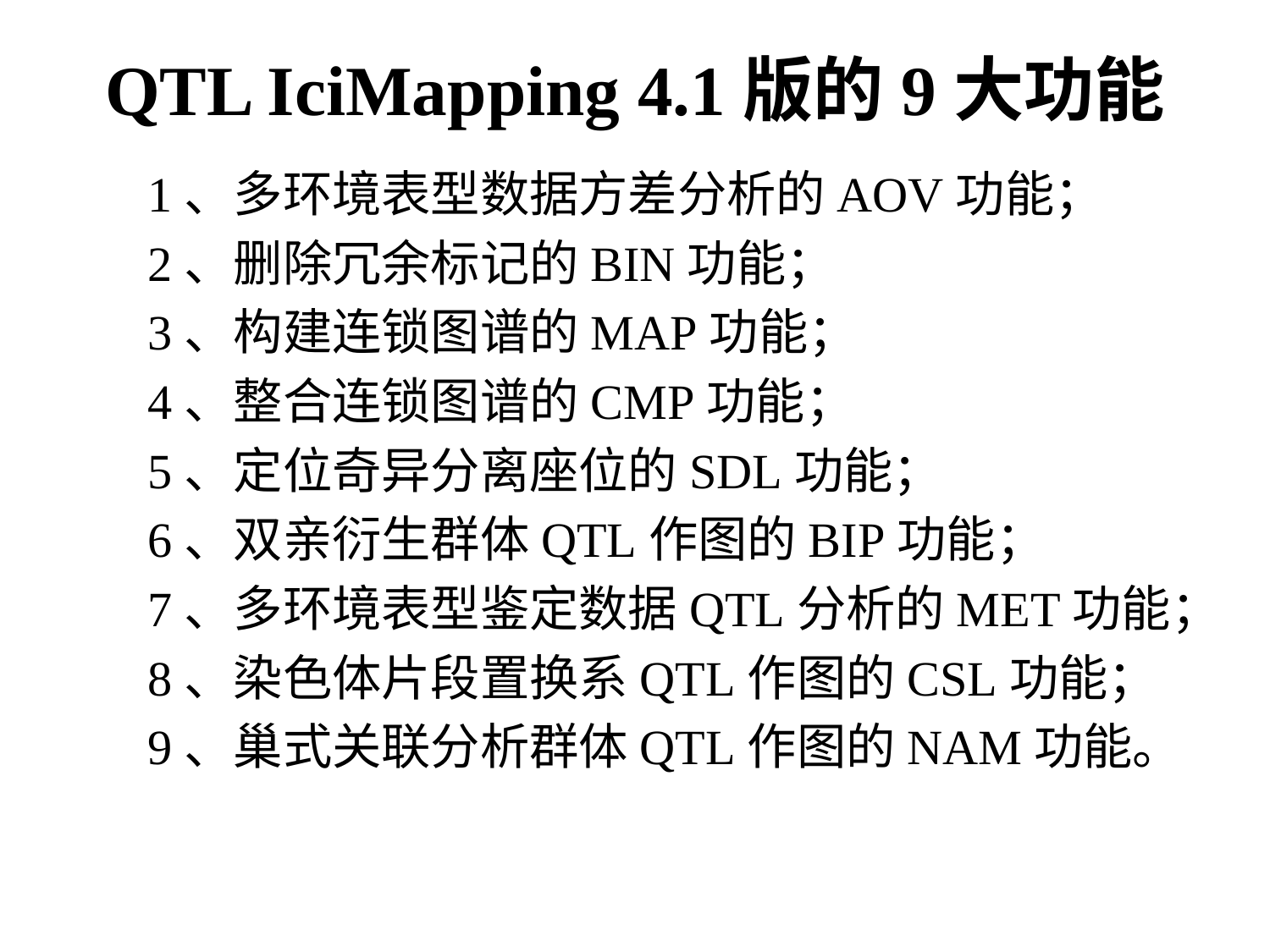

# QTL IciMapping 4.1版的9大功能
1、多环境表型数据方差分析的AOV功能；
2、删除冗余标记的BIN功能；
3、构建连锁图谱的MAP功能；
4、整合连锁图谱的CMP功能；
5、定位奇异分离座位的SDL功能；
6、双亲衍生群体QTL作图的BIP功能；
7、多环境表型鉴定数据QTL分析的MET功能；
8、染色体片段置换系QTL作图的CSL功能；
9、巢式关联分析群体QTL作图的NAM功能。